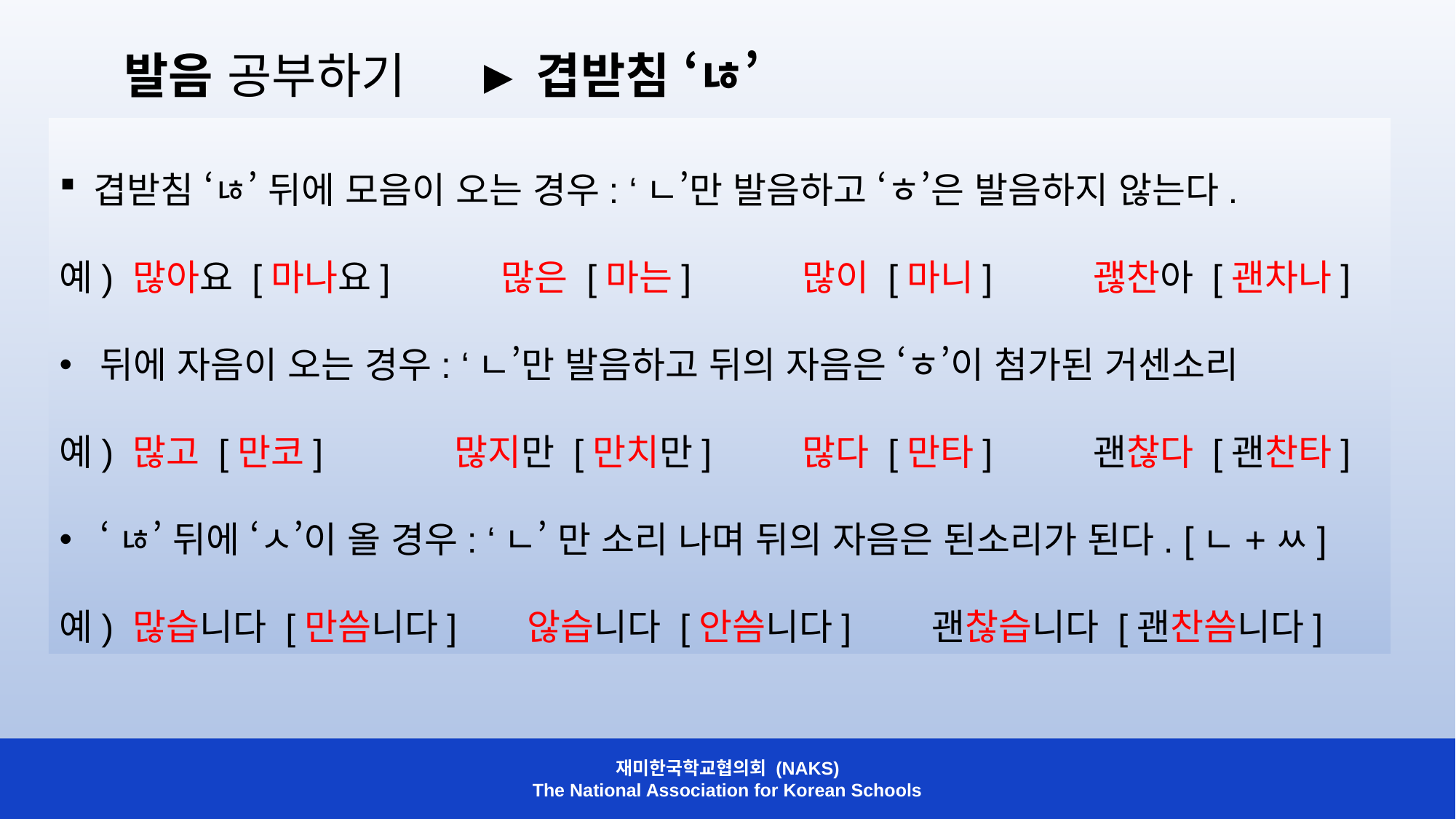

발음 공부하기     ► 겹받침 ‘ㄶ’
겹받침 ‘ㄶ’ 뒤에 모음이 오는 경우: ‘ㄴ’만 발음하고 ‘ㅎ’은 발음하지 않는다.
예) 많아요 [마나요]          많은 [마는]          많이 [마니]         괞찬아 [괜차나]
뒤에 자음이 오는 경우: ‘ㄴ’만 발음하고 뒤의 자음은 ‘ㅎ’이 첨가된 거센소리
예) 많고 [만코]            많지만 [만치만]        많다 [만타]         괜찮다 [괜찬타]
‘ㄶ’ 뒤에 ‘ㅅ’이 올 경우: ‘ㄴ’ 만 소리 나며 뒤의 자음은 된소리가 된다. [ㄴ+ㅆ]
예) 많습니다 [만씀니다]      않습니다 [안씀니다]       괜찮습니다 [괜찬씀니다]
재미한국학교협의회 (NAKS)
The National Association for Korean Schools